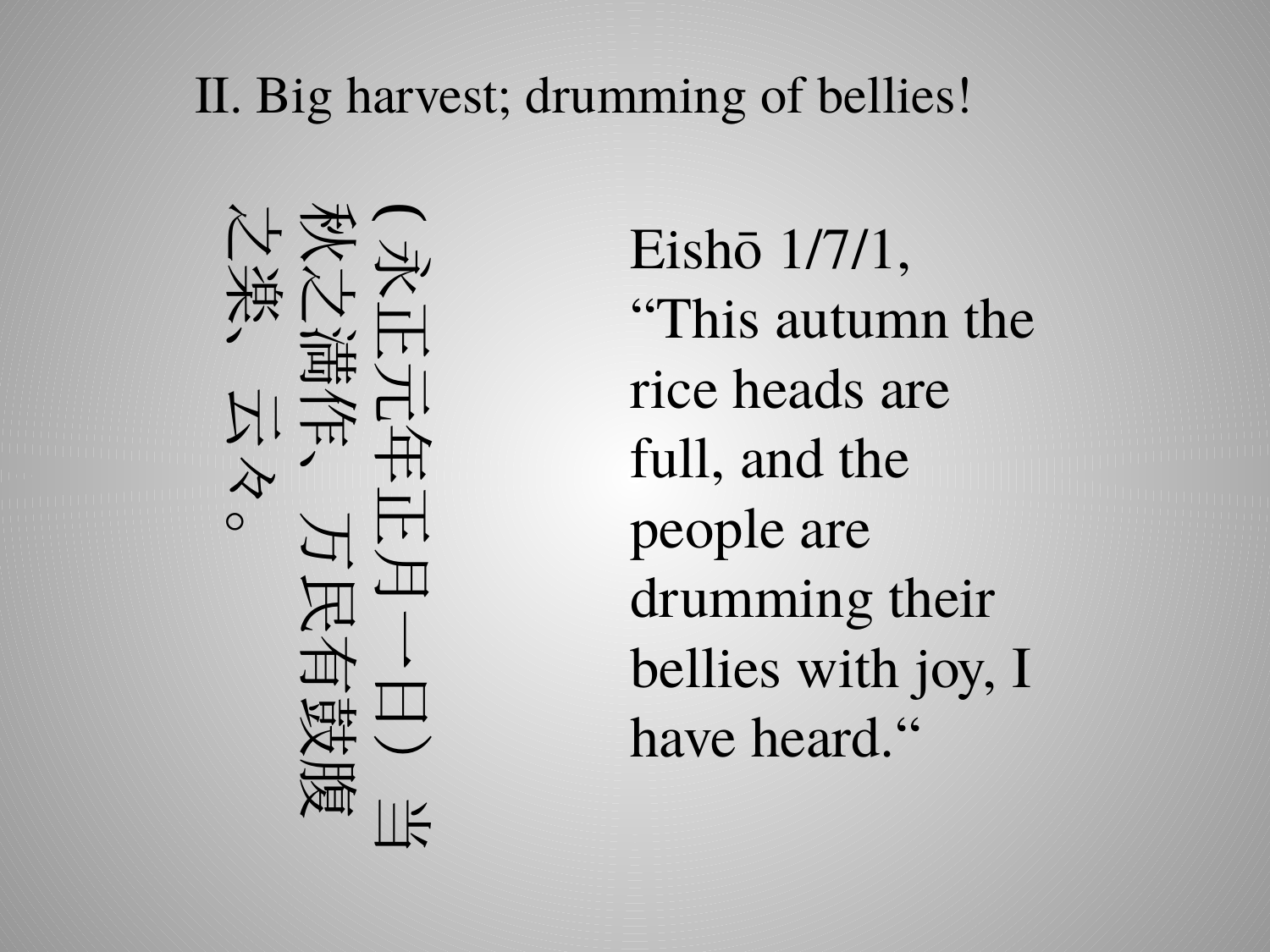

II. Big harvest; drumming of bellies!
(永正元年正月一日）当秋之満作、万民有鼓腹之楽、云々。
Eishō 1/7/1, “This autumn the rice heads are full, and the people are drumming their bellies with joy, I have heard.“